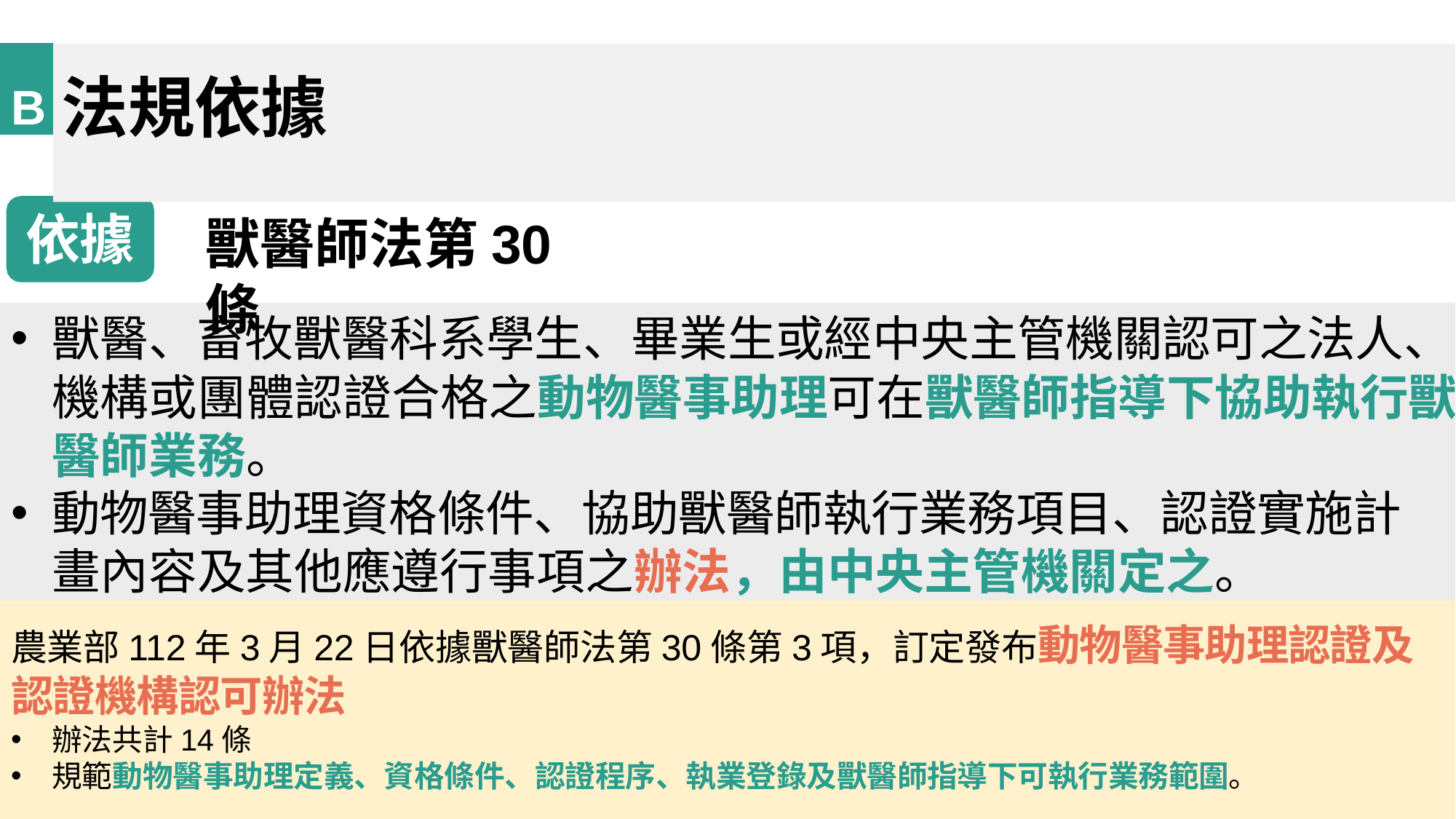

B
# 法規依據

依據
獸醫師法第30條

獸醫、畜牧獸醫科系學生、畢業生或經中央主管機關認可之法人、機構或團體認證合格之動物醫事助理可在獸醫師指導下協助執行獸醫師業務。
動物醫事助理資格條件、協助獸醫師執行業務項目、認證實施計畫內容及其他應遵行事項之辦法，由中央主管機關定之。
農業部112年3月22日依據獸醫師法第30條第3項，訂定發布動物醫事助理認證及認證機構認可辦法
辦法共計14條
規範動物醫事助理定義、資格條件、認證程序、執業登錄及獸醫師指導下可執行業務範圍。